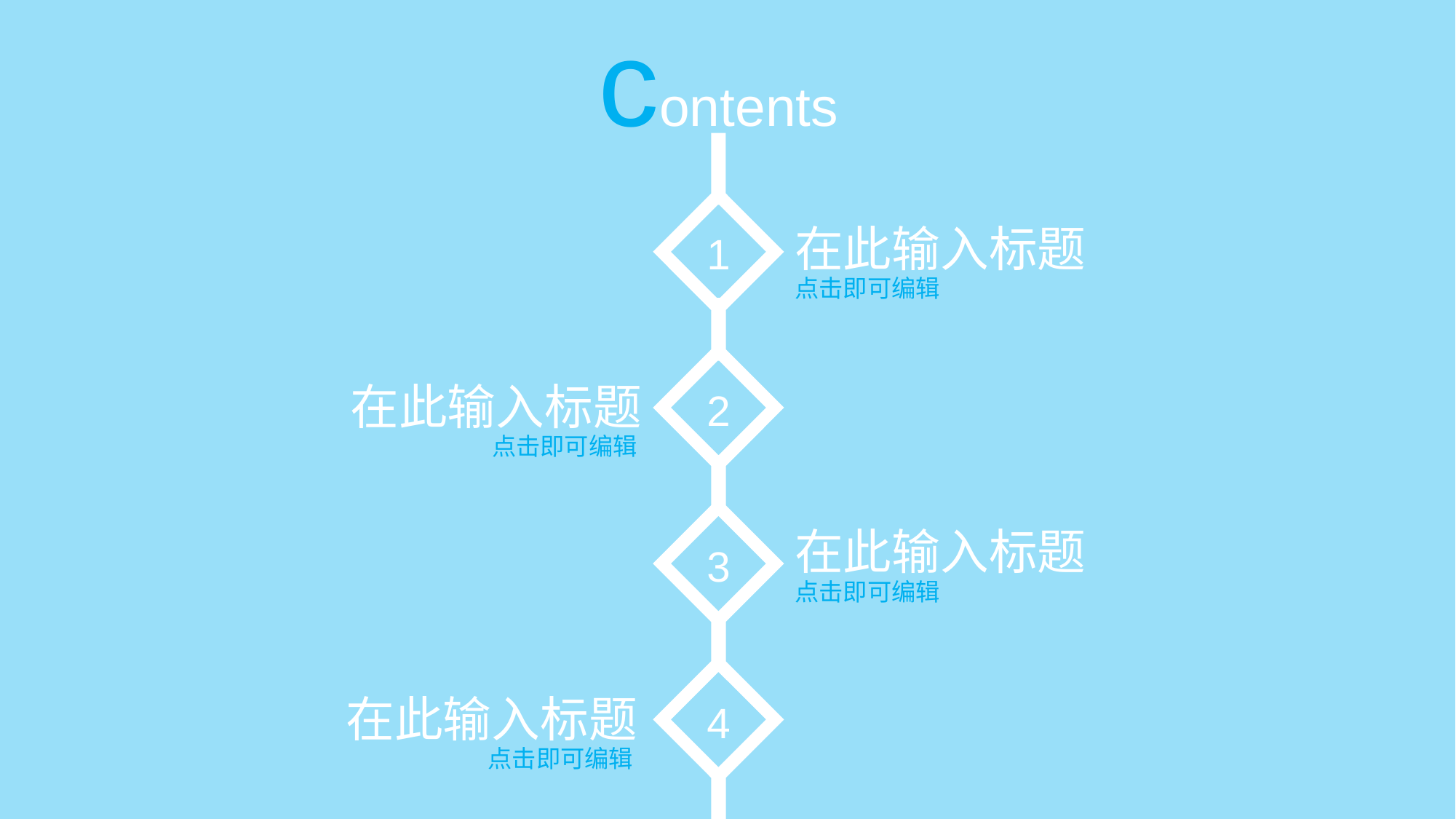

contents

在此输入标题
1
点击即可编辑
在此输入标题
2
点击即可编辑
在此输入标题
3
点击即可编辑
在此输入标题
4
点击即可编辑